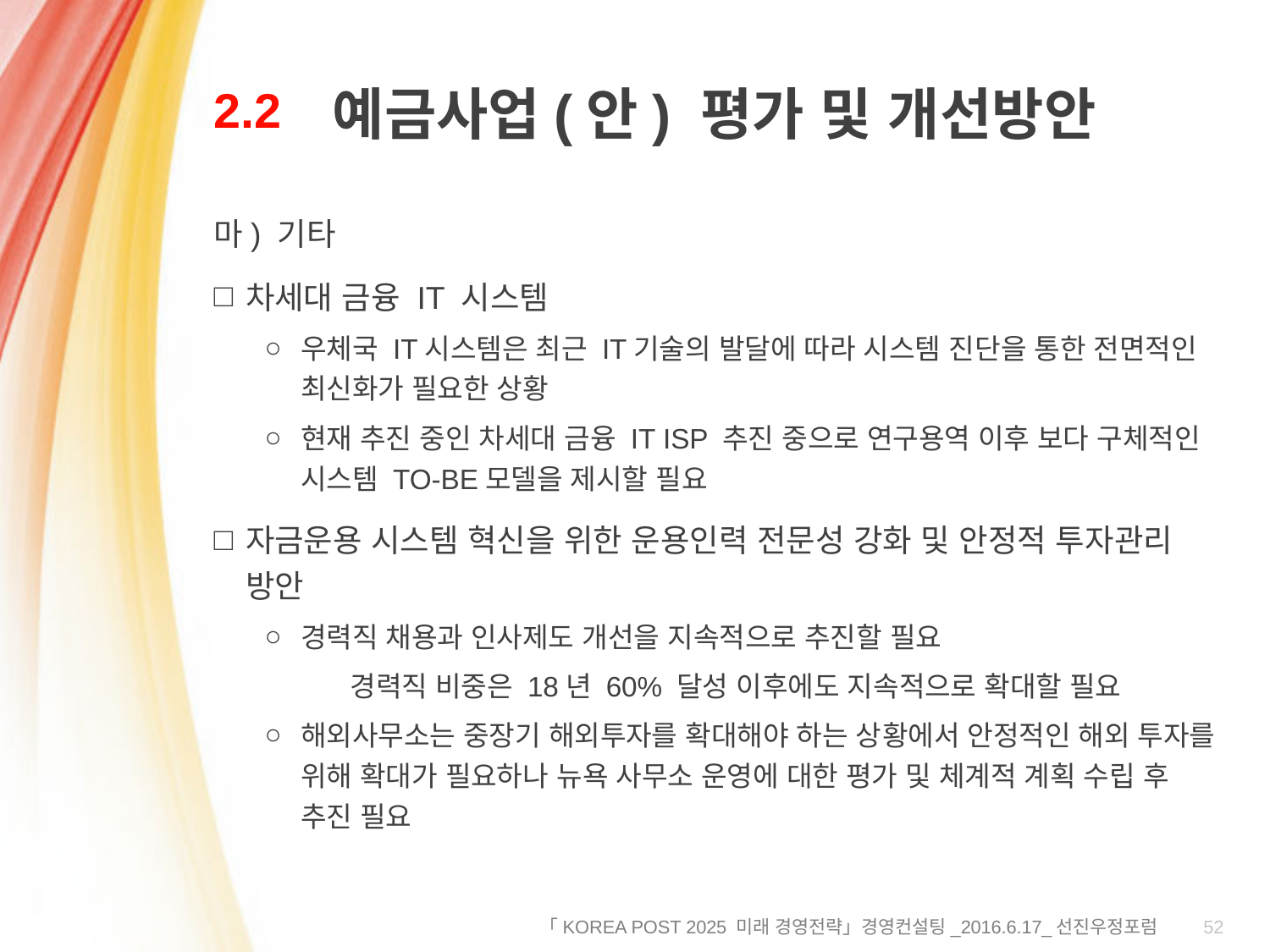

# 2.2
예금사업(안) 평가 및 개선방안
마) 기타
차세대 금융 IT 시스템
우체국 IT시스템은 최근 IT기술의 발달에 따라 시스템 진단을 통한 전면적인 최신화가 필요한 상황
현재 추진 중인 차세대 금융 IT ISP 추진 중으로 연구용역 이후 보다 구체적인 시스템 TO-BE모델을 제시할 필요
자금운용 시스템 혁신을 위한 운용인력 전문성 강화 및 안정적 투자관리 방안
경력직 채용과 인사제도 개선을 지속적으로 추진할 필요
경력직 비중은 18년 60% 달성 이후에도 지속적으로 확대할 필요
해외사무소는 중장기 해외투자를 확대해야 하는 상황에서 안정적인 해외 투자를 위해 확대가 필요하나 뉴욕 사무소 운영에 대한 평가 및 체계적 계획 수립 후 추진 필요

52